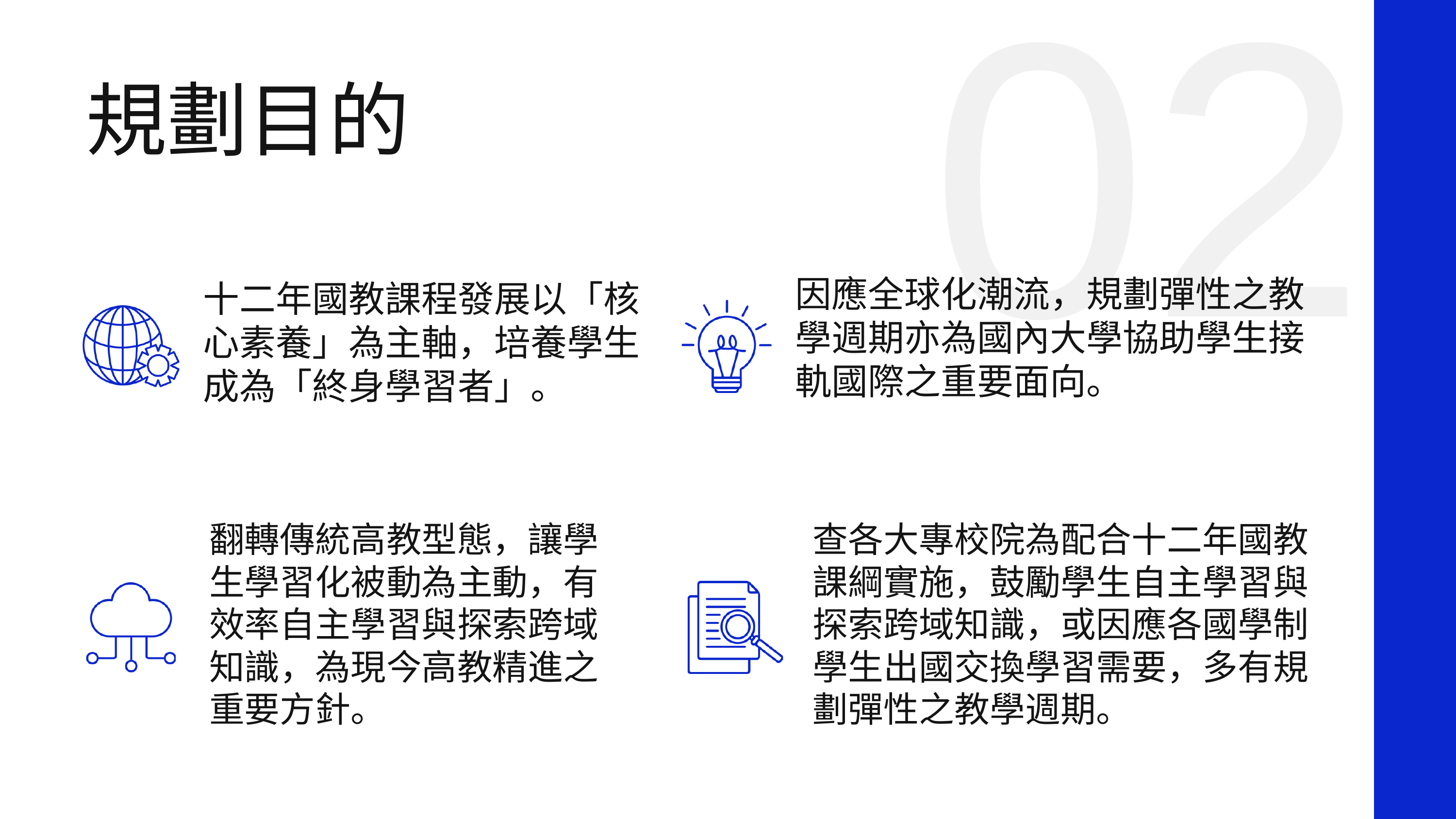

02

規劃目的
因應全球化潮流，規劃彈性之教學週期亦為國內大學協助學生接軌國際之重要面向。

十二年國教課程發展以「核心素養」為主軸，培養學生成為「終身學習者」。

翻轉傳統高教型態，讓學生學習化被動為主動，有效率自主學習與探索跨域知識，為現今高教精進之重要方針。
查各大專校院為配合十二年國教
課綱實施，鼓勵學生自主學習與
探索跨域知識，或因應各國學制
學生出國交換學習需要，多有規
劃彈性之教學週期。